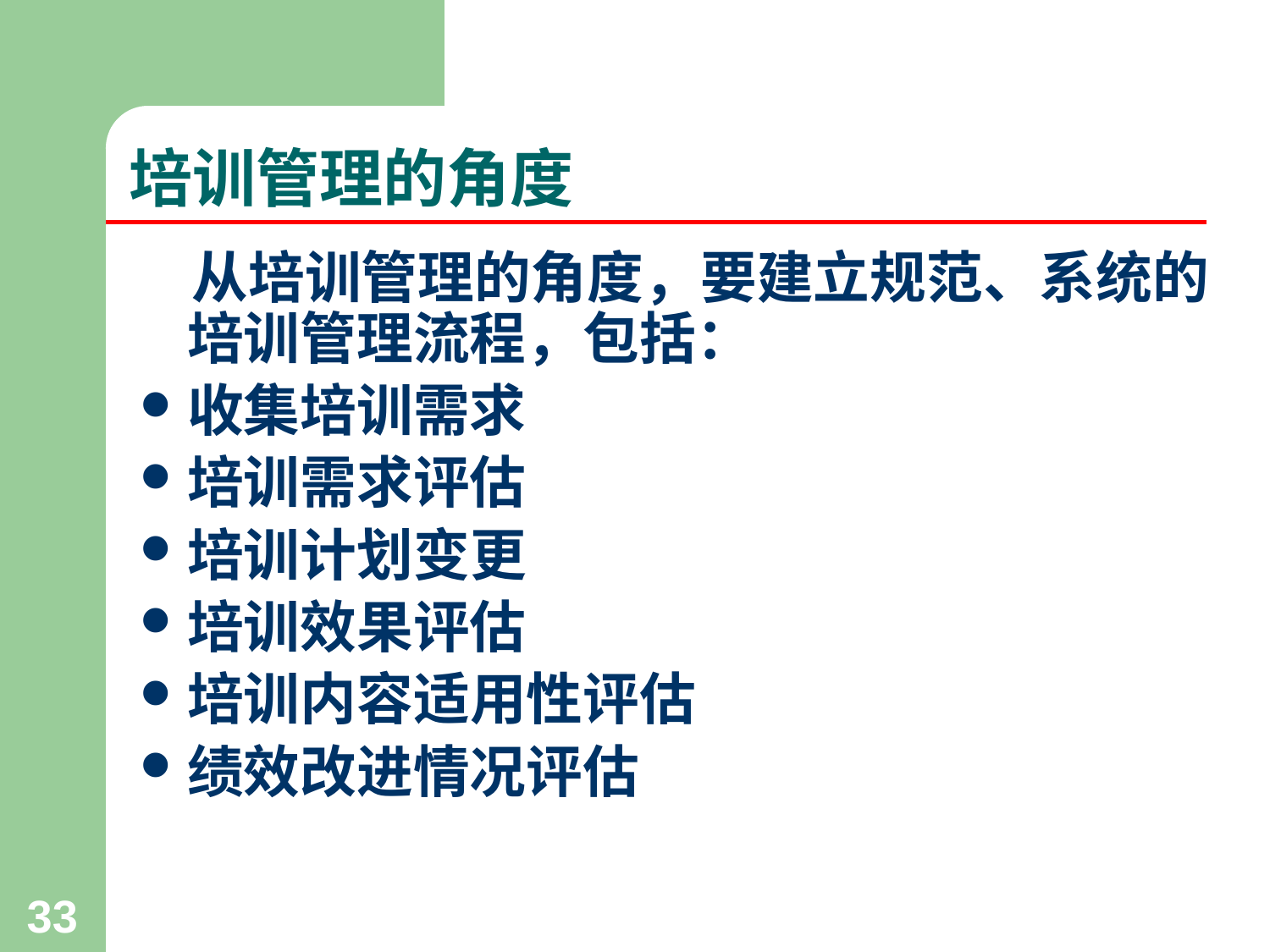

培训管理的角度
   从培训管理的角度，要建立规范、系统的培训管理流程，包括：
收集培训需求
培训需求评估
培训计划变更
培训效果评估
培训内容适用性评估
绩效改进情况评估

# 33